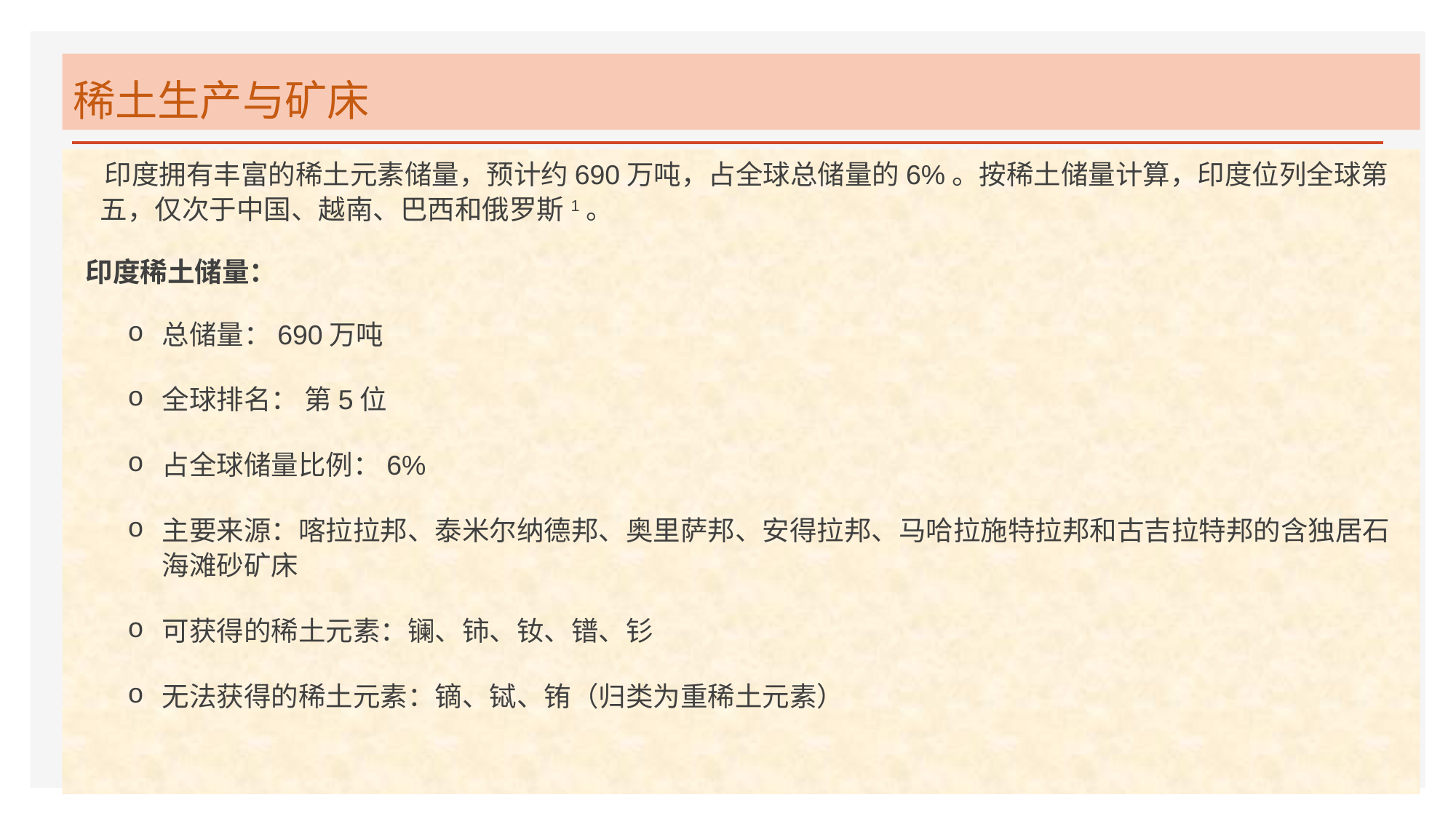

# 稀土生产与矿床
    印度拥有丰富的稀土元素储量，预计约690万吨，占全球总储量的6%。按稀土储量计算，印度位列全球第五，仅次于中国、越南、巴西和俄罗斯1。
 印度稀土储量：
总储量：690万吨
全球排名： 第5位
占全球储量比例：6%
主要来源：喀拉拉邦、泰米尔纳德邦、奥里萨邦、安得拉邦、马哈拉施特拉邦和古吉拉特邦的含独居石海滩砂矿床
可获得的稀土元素：镧、铈、钕、镨、钐
无法获得的稀土元素：镝、铽、铕（归类为重稀土元素）